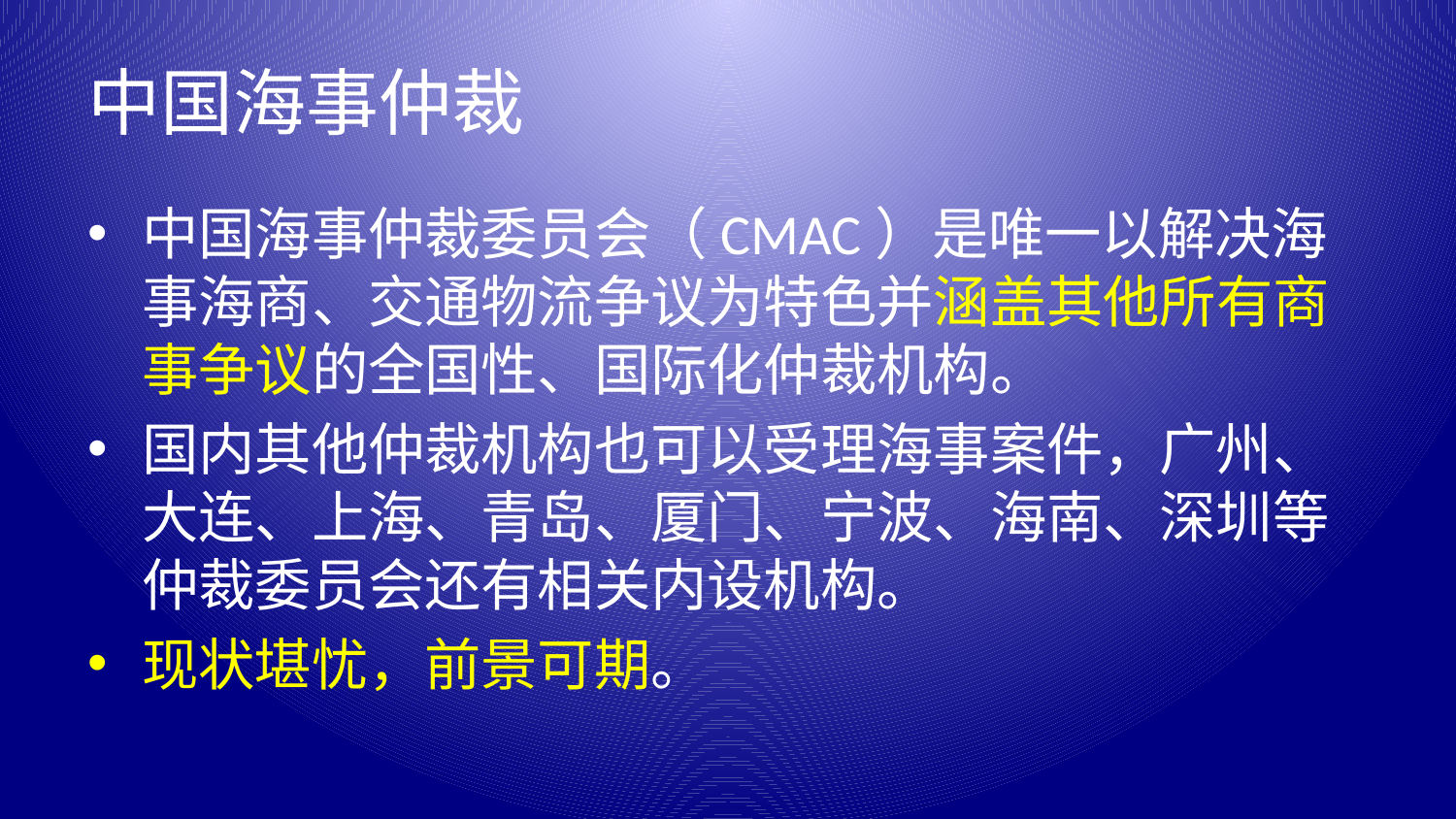

# 中国海事仲裁
中国海事仲裁委员会（CMAC）是唯一以解决海事海商、交通物流争议为特色并涵盖其他所有商事争议的全国性、国际化仲裁机构。
国内其他仲裁机构也可以受理海事案件，广州、大连、上海、青岛、厦门、宁波、海南、深圳等仲裁委员会还有相关内设机构。
现状堪忧，前景可期。